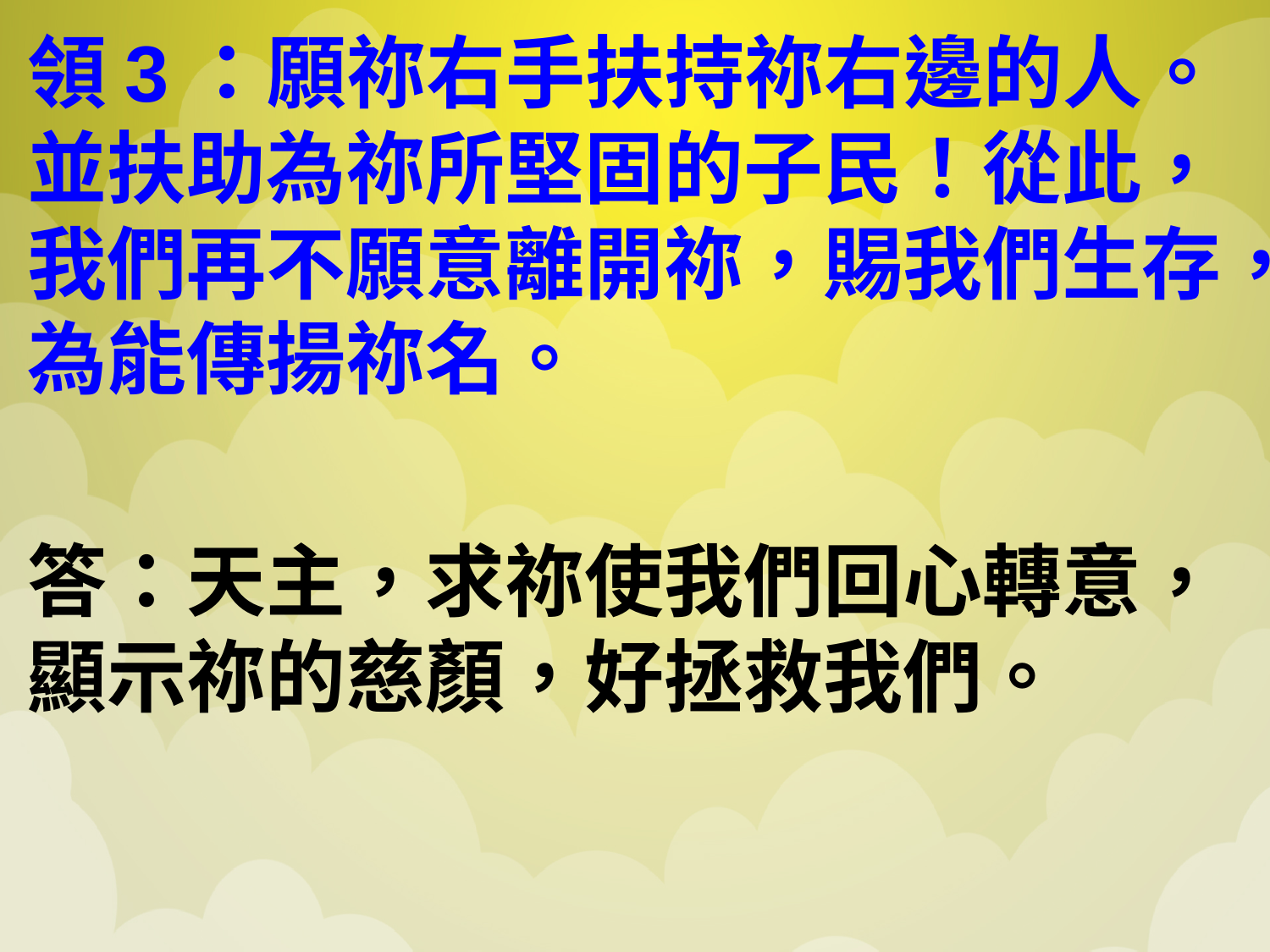

領3：願祢右手扶持祢右邊的人。並扶助為祢所堅固的子民！從此，我們再不願意離開祢，賜我們生存，為能傳揚祢名。

答：天主，求祢使我們回心轉意，顯示祢的慈顏，好拯救我們。